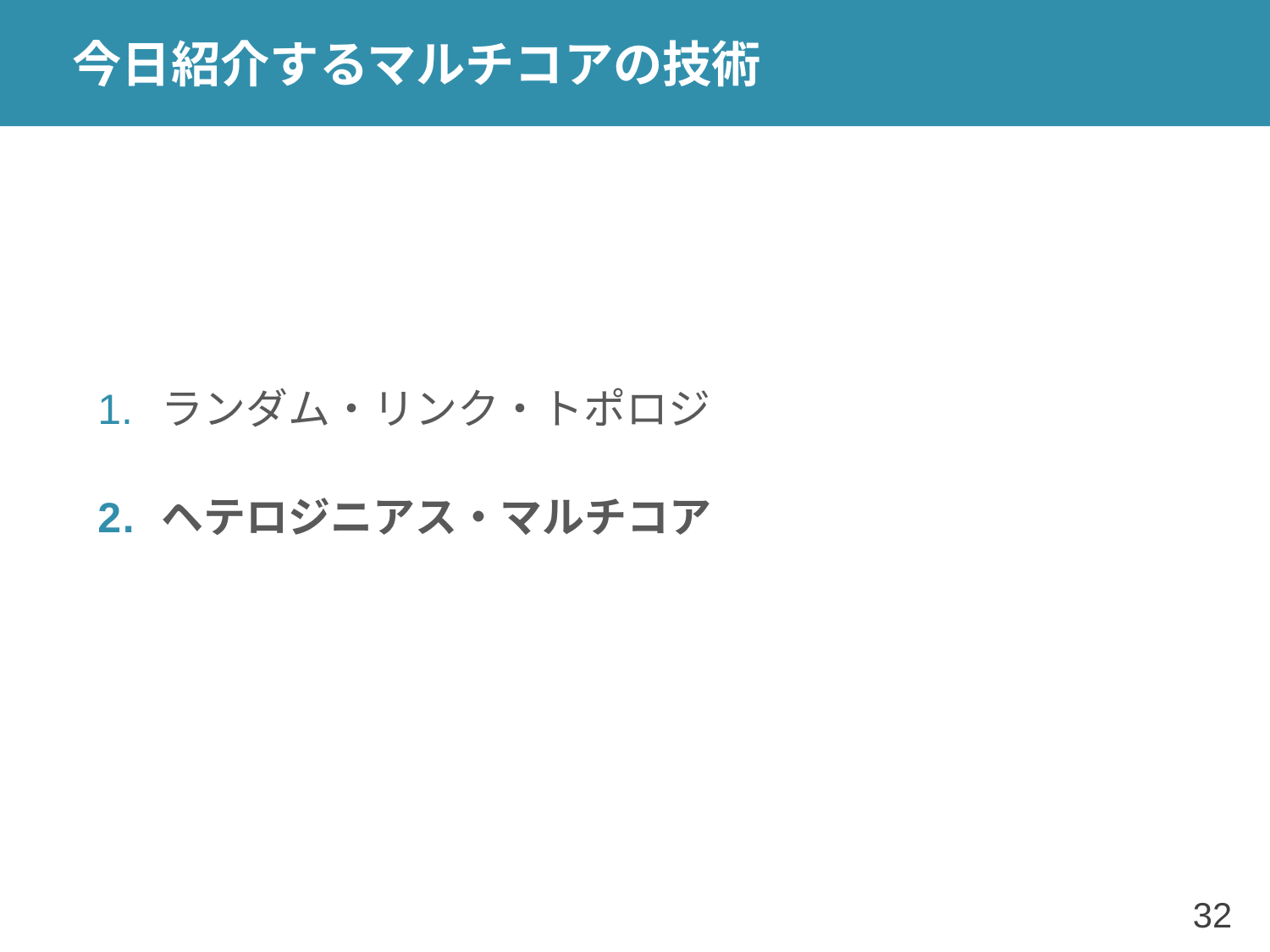

# 今日紹介するマルチコアの技術
ランダム・リンク・トポロジ
ヘテロジニアス・マルチコア